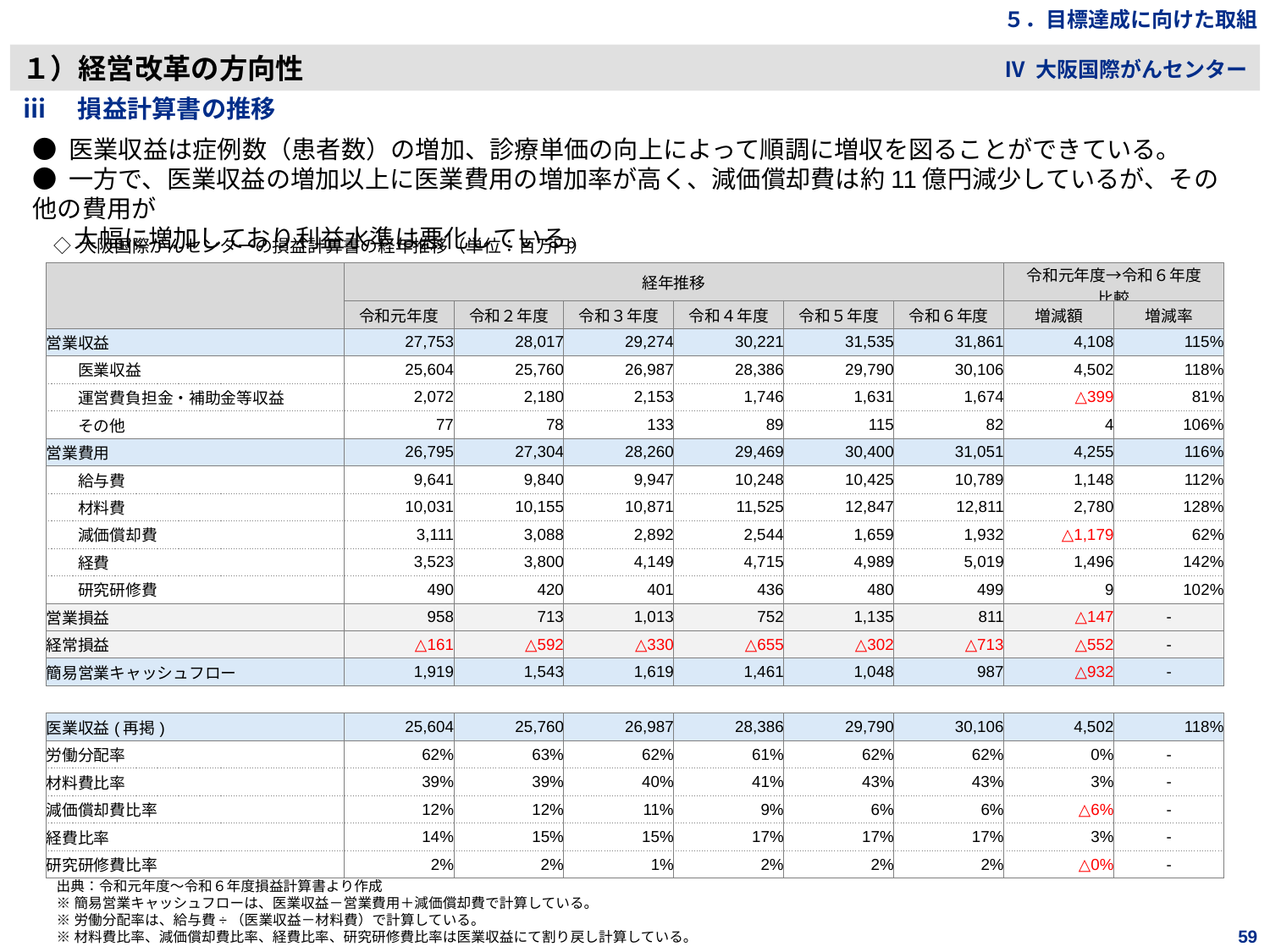

５．目標達成に向けた取組
１）経営改革の方向性
Ⅳ 大阪国際がんセンター
ⅲ　損益計算書の推移
● 医業収益は症例数（患者数）の増加、診療単価の向上によって順調に増収を図ることができている。
● 一方で、医業収益の増加以上に医業費用の増加率が高く、減価償却費は約11億円減少しているが、その他の費用が
 　 大幅に増加しており利益水準は悪化している。
◇ 大阪国際がんセンターの損益計算書の経年推移（単位：百万円）
|  | 経年推移 |  |  |  |  |  | 令和元年度→令和６年度 比較 |  |
| --- | --- | --- | --- | --- | --- | --- | --- | --- |
|  | 令和元年度 | 令和２年度 | 令和３年度 | 令和４年度 | 令和５年度 | 令和６年度 | 増減額 | 増減率 |
| 営業収益 | 27,753 | 28,017 | 29,274 | 30,221 | 31,535 | 31,861 | 4,108 | 115% |
| 医業収益 | 25,604 | 25,760 | 26,987 | 28,386 | 29,790 | 30,106 | 4,502 | 118% |
| 運営費負担金・補助金等収益 | 2,072 | 2,180 | 2,153 | 1,746 | 1,631 | 1,674 | △399 | 81% |
| その他 | 77 | 78 | 133 | 89 | 115 | 82 | 4 | 106% |
| 営業費用 | 26,795 | 27,304 | 28,260 | 29,469 | 30,400 | 31,051 | 4,255 | 116% |
| 給与費 | 9,641 | 9,840 | 9,947 | 10,248 | 10,425 | 10,789 | 1,148 | 112% |
| 材料費 | 10,031 | 10,155 | 10,871 | 11,525 | 12,847 | 12,811 | 2,780 | 128% |
| 減価償却費 | 3,111 | 3,088 | 2,892 | 2,544 | 1,659 | 1,932 | △1,179 | 62% |
| 経費 | 3,523 | 3,800 | 4,149 | 4,715 | 4,989 | 5,019 | 1,496 | 142% |
| 研究研修費 | 490 | 420 | 401 | 436 | 480 | 499 | 9 | 102% |
| 営業損益 | 958 | 713 | 1,013 | 752 | 1,135 | 811 | △147 | - |
| 経常損益 | △161 | △592 | △330 | △655 | △302 | △713 | △552 | - |
| 簡易営業キャッシュフロー | 1,919 | 1,543 | 1,619 | 1,461 | 1,048 | 987 | △932 | - |
|  |  |  |  |  |  |  |  |  |
| 医業収益(再掲) | 25,604 | 25,760 | 26,987 | 28,386 | 29,790 | 30,106 | 4,502 | 118% |
| 労働分配率 | 62% | 63% | 62% | 61% | 62% | 62% | 0% | - |
| 材料費比率 | 39% | 39% | 40% | 41% | 43% | 43% | 3% | - |
| 減価償却費比率 | 12% | 12% | 11% | 9% | 6% | 6% | △6% | - |
| 経費比率 | 14% | 15% | 15% | 17% | 17% | 17% | 3% | - |
| 研究研修費比率 | 2% | 2% | 1% | 2% | 2% | 2% | △0% | - |
出典：令和元年度～令和６年度損益計算書より作成
※簡易営業キャッシュフローは、医業収益－営業費用＋減価償却費で計算している。
※労働分配率は、給与費÷（医業収益－材料費）で計算している。
※材料費比率、減価償却費比率、経費比率、研究研修費比率は医業収益にて割り戻し計算している。
59